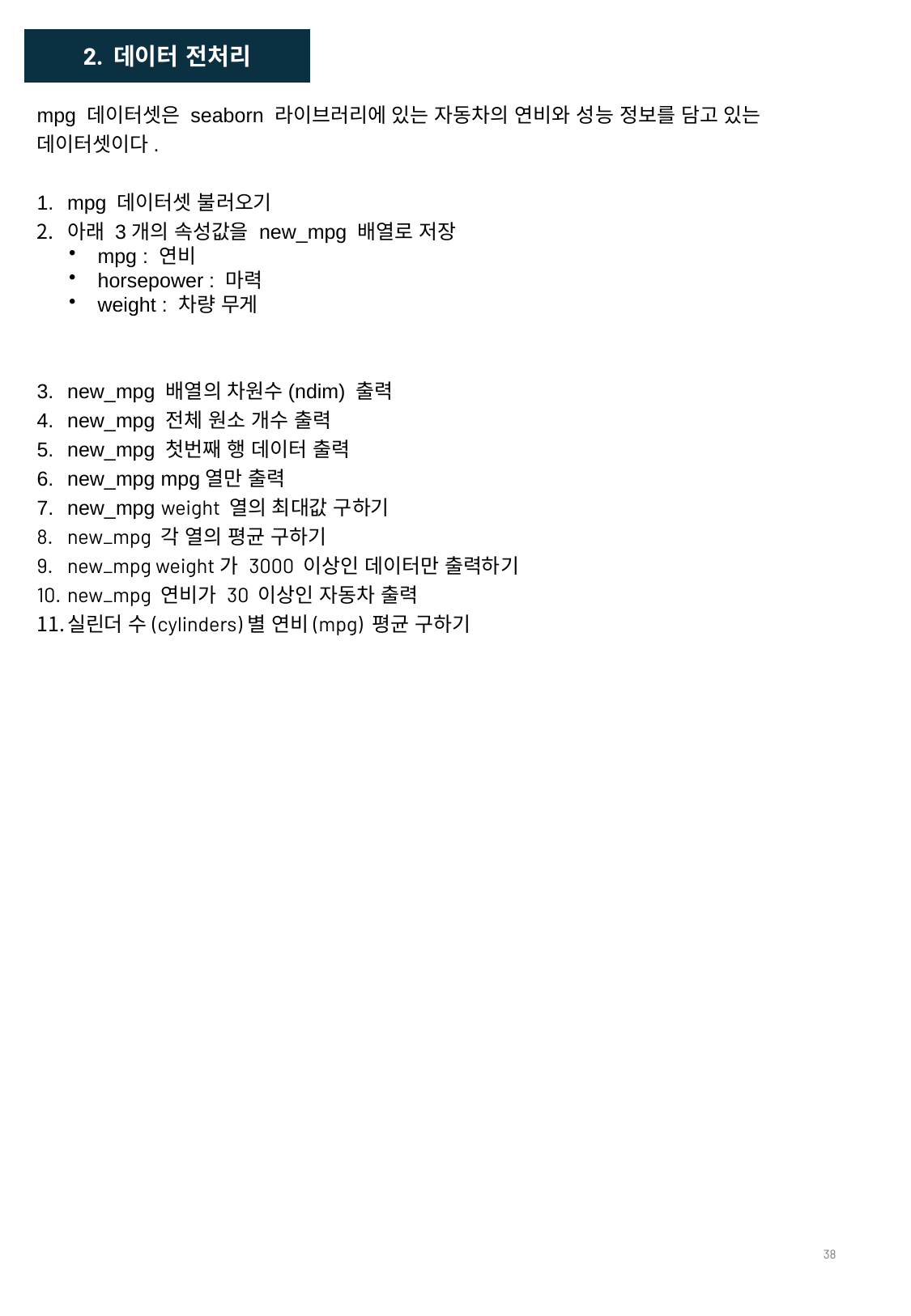

2. 데이터 전처리
mpg 데이터셋은 seaborn 라이브러리에 있는 자동차의 연비와 성능 정보를 담고 있는 데이터셋이다.

mpg 데이터셋 불러오기
아래 3개의 속성값을 new_mpg 배열로 저장
mpg : 연비
horsepower : 마력
weight : 차량 무게

new_mpg 배열의 차원수(ndim) 출력
new_mpg 전체 원소 개수 출력
new_mpg 첫번째 행 데이터 출력
new_mpg mpg열만 출력
new_mpg weight 열의 최대값 구하기
new_mpg 각 열의 평균 구하기
new_mpg weight가 3000 이상인 데이터만 출력하기
new_mpg 연비가 30 이상인 자동차 출력
실린더 수(cylinders)별 연비(mpg) 평균 구하기
38